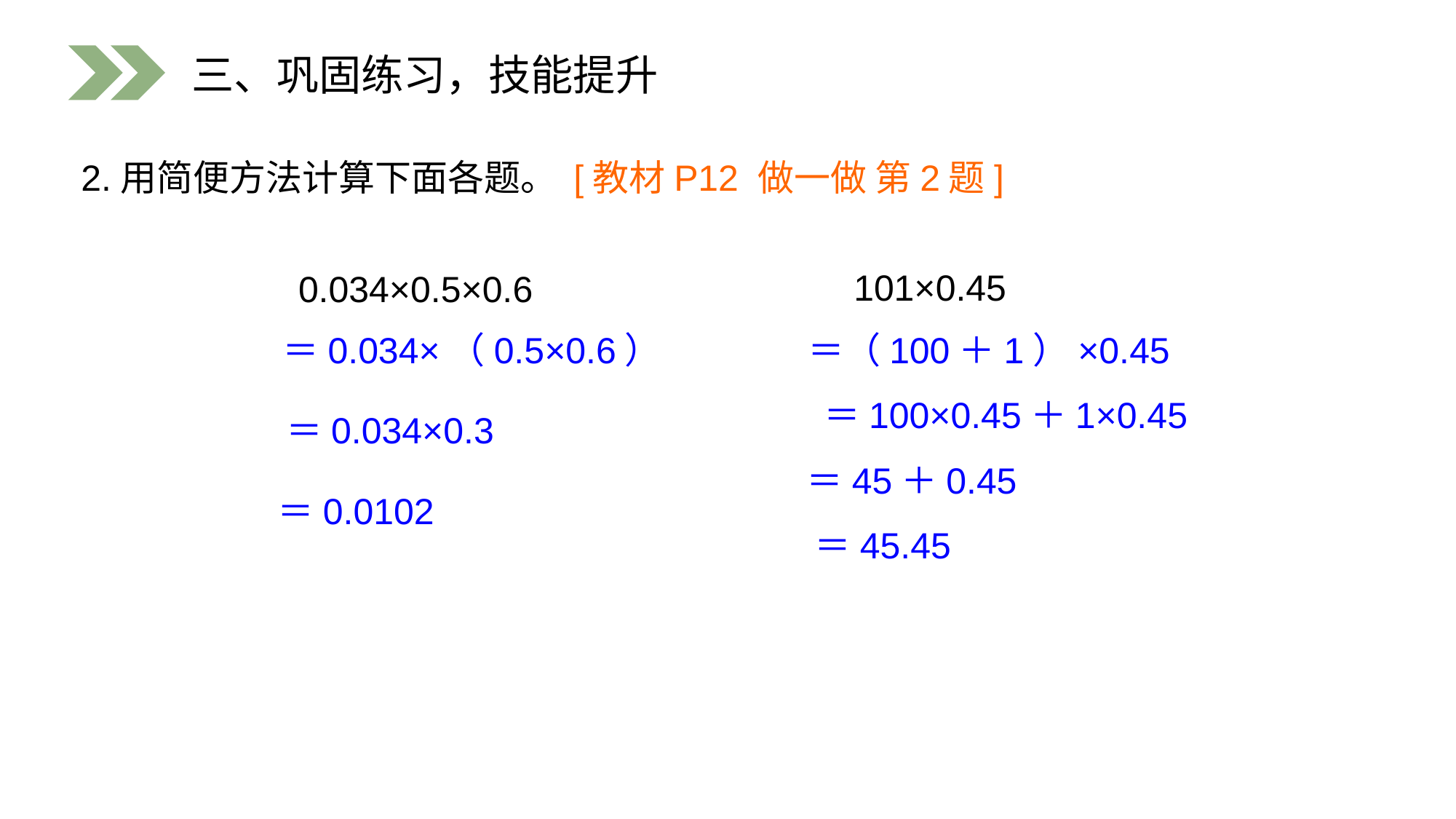

三、巩固练习，技能提升
2.用简便方法计算下面各题。 [教材P12 做一做 第2题]
101×0.45
0.034×0.5×0.6
＝0.034×（0.5×0.6）
＝（100＋1）×0.45
＝100×0.45＋1×0.45
＝0.034×0.3
＝45＋0.45
＝0.0102
＝45.45